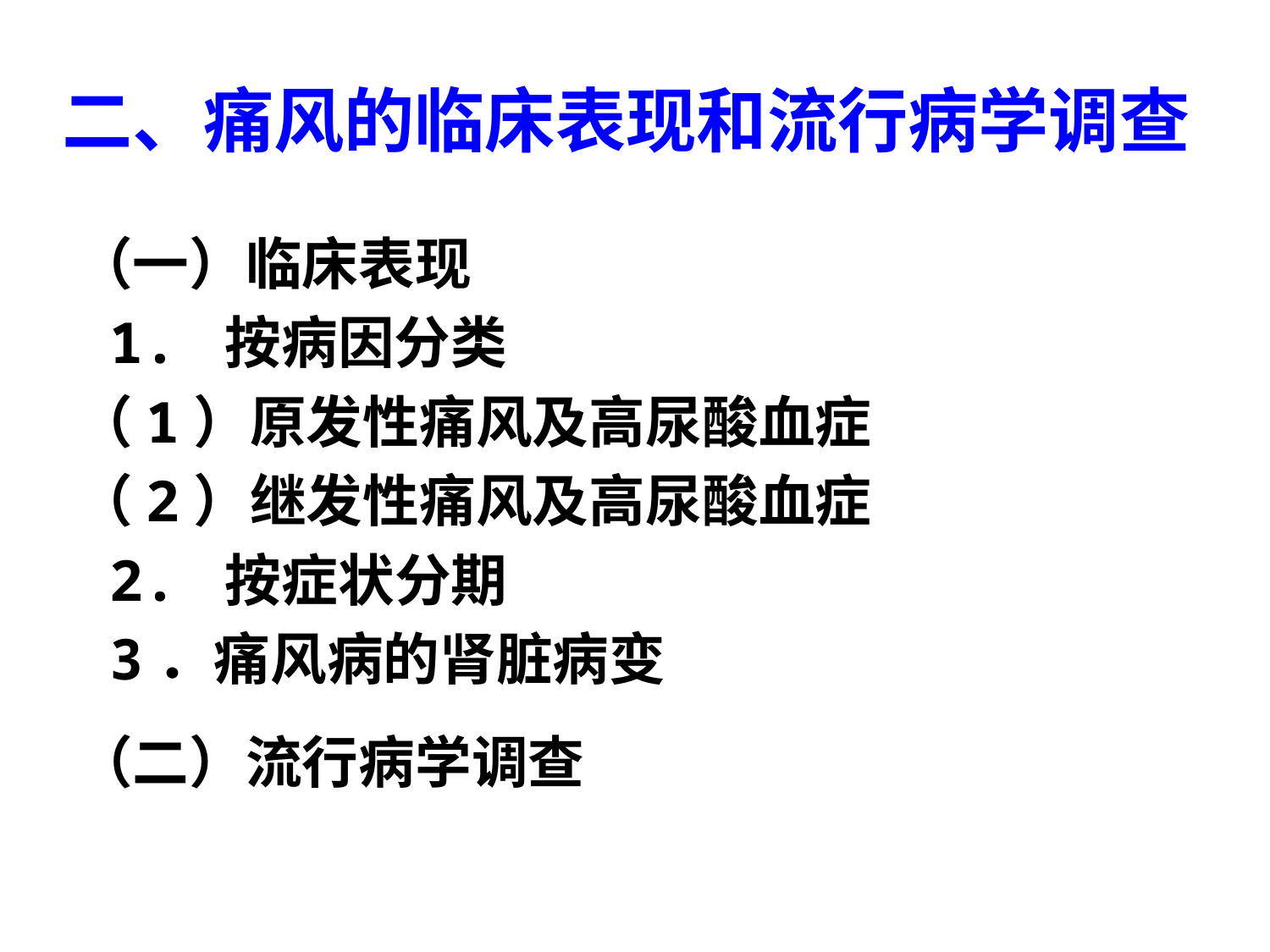

# 二、痛风的临床表现和流行病学调查
（一）临床表现
 1. 按病因分类
（1）原发性痛风及高尿酸血症
（2）继发性痛风及高尿酸血症
 2. 按症状分期
 3．痛风病的肾脏病变

（二）流行病学调查